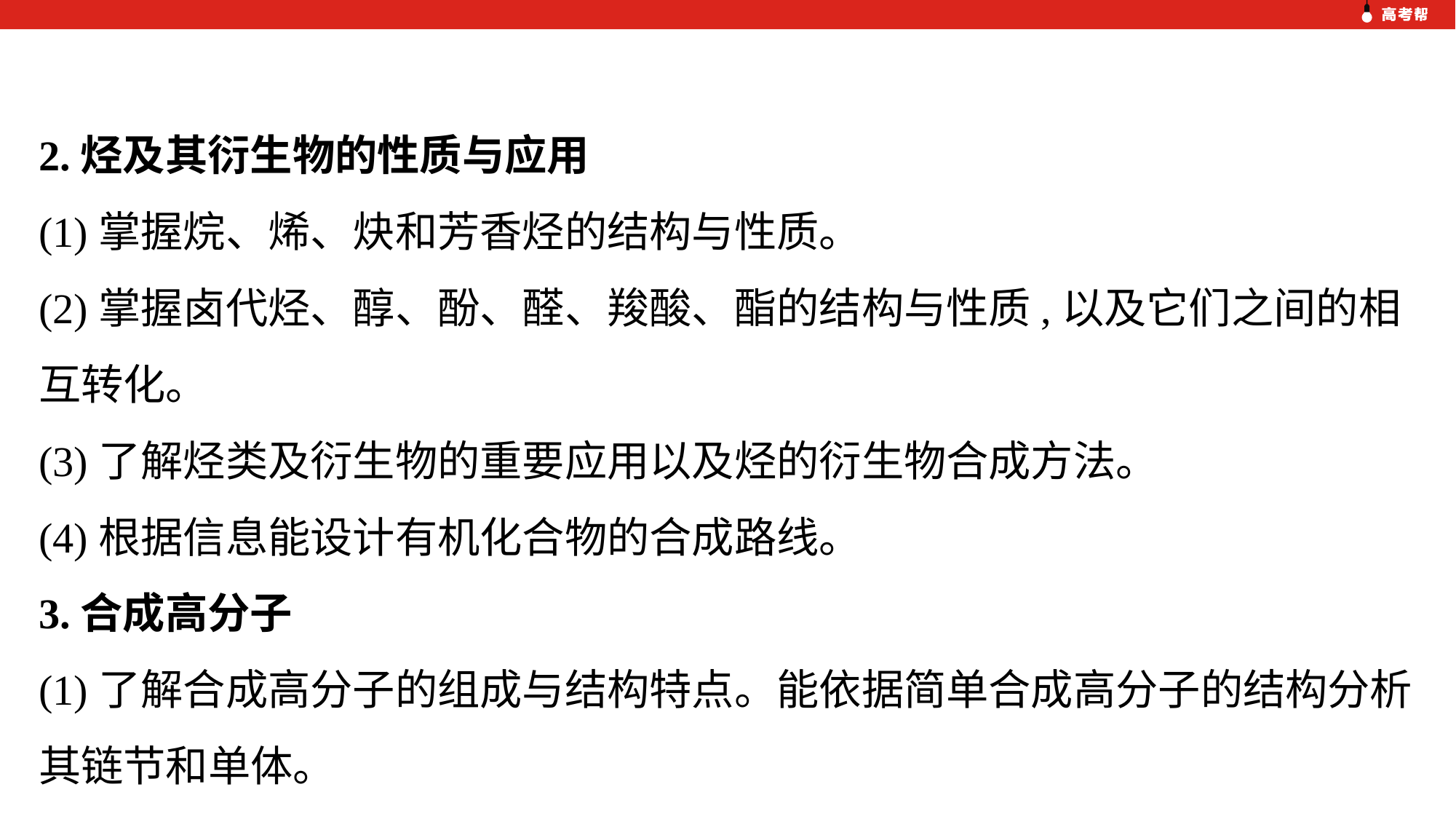

2.烃及其衍生物的性质与应用
(1)掌握烷、烯、炔和芳香烃的结构与性质。
(2)掌握卤代烃、醇、酚、醛、羧酸、酯的结构与性质,以及它们之间的相互转化。
(3)了解烃类及衍生物的重要应用以及烃的衍生物合成方法。
(4)根据信息能设计有机化合物的合成路线。
3.合成高分子
(1)了解合成高分子的组成与结构特点。能依据简单合成高分子的结构分析其链节和单体。